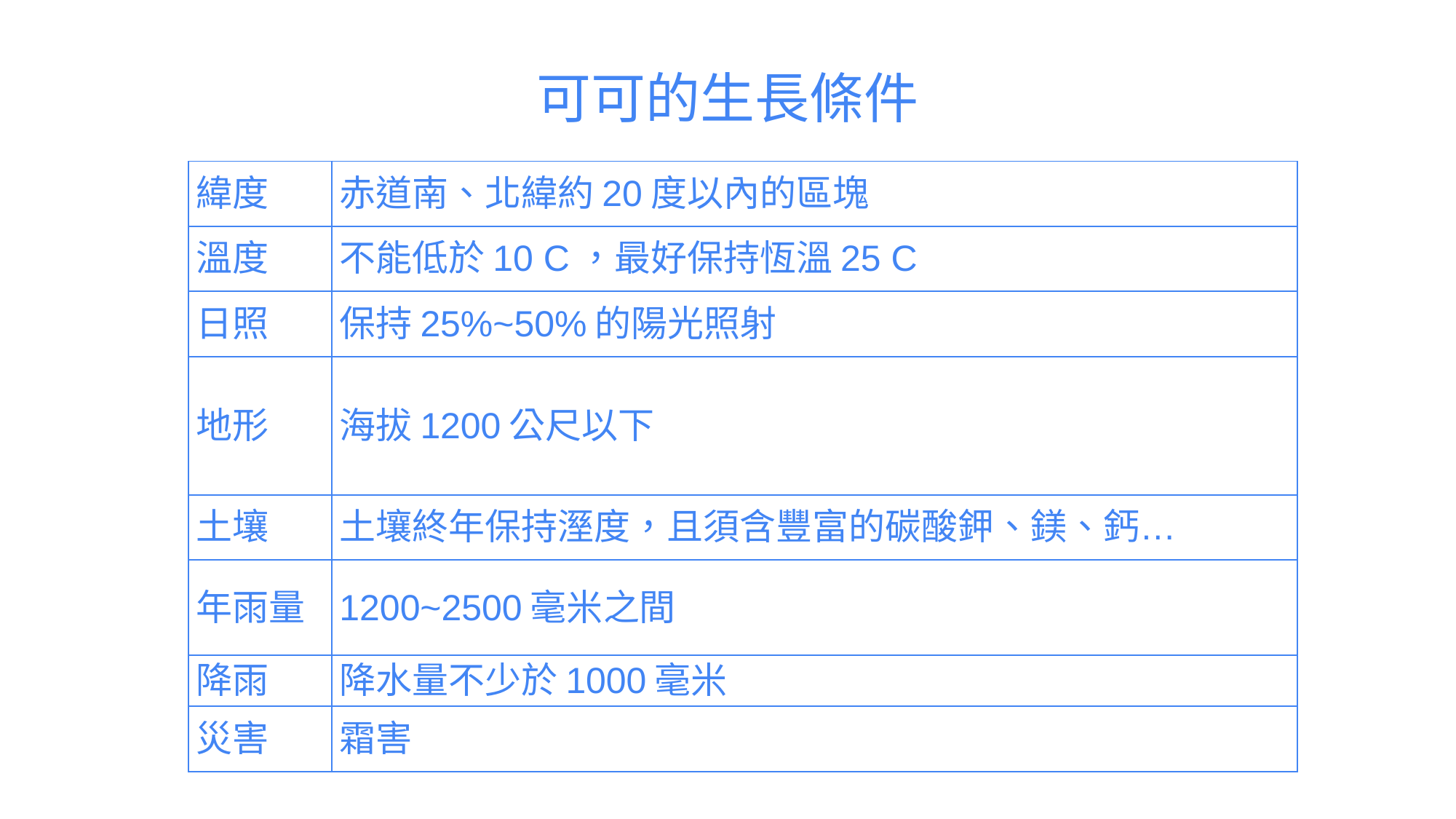

# 可可的生長條件
| 緯度 | 赤道南、北緯約20度以內的區塊 |
| --- | --- |
| 溫度 | 不能低於10 C，最好保持恆溫25 C |
| 日照 | 保持25%~50%的陽光照射 |
| 地形 | 海拔1200公尺以下 |
| 土壤 | 土壤終年保持溼度，且須含豐富的碳酸鉀、鎂、鈣… |
| 年雨量 | 1200~2500毫米之間 |
| 降雨 | 降水量不少於1000毫米 |
| 災害 | 霜害 |